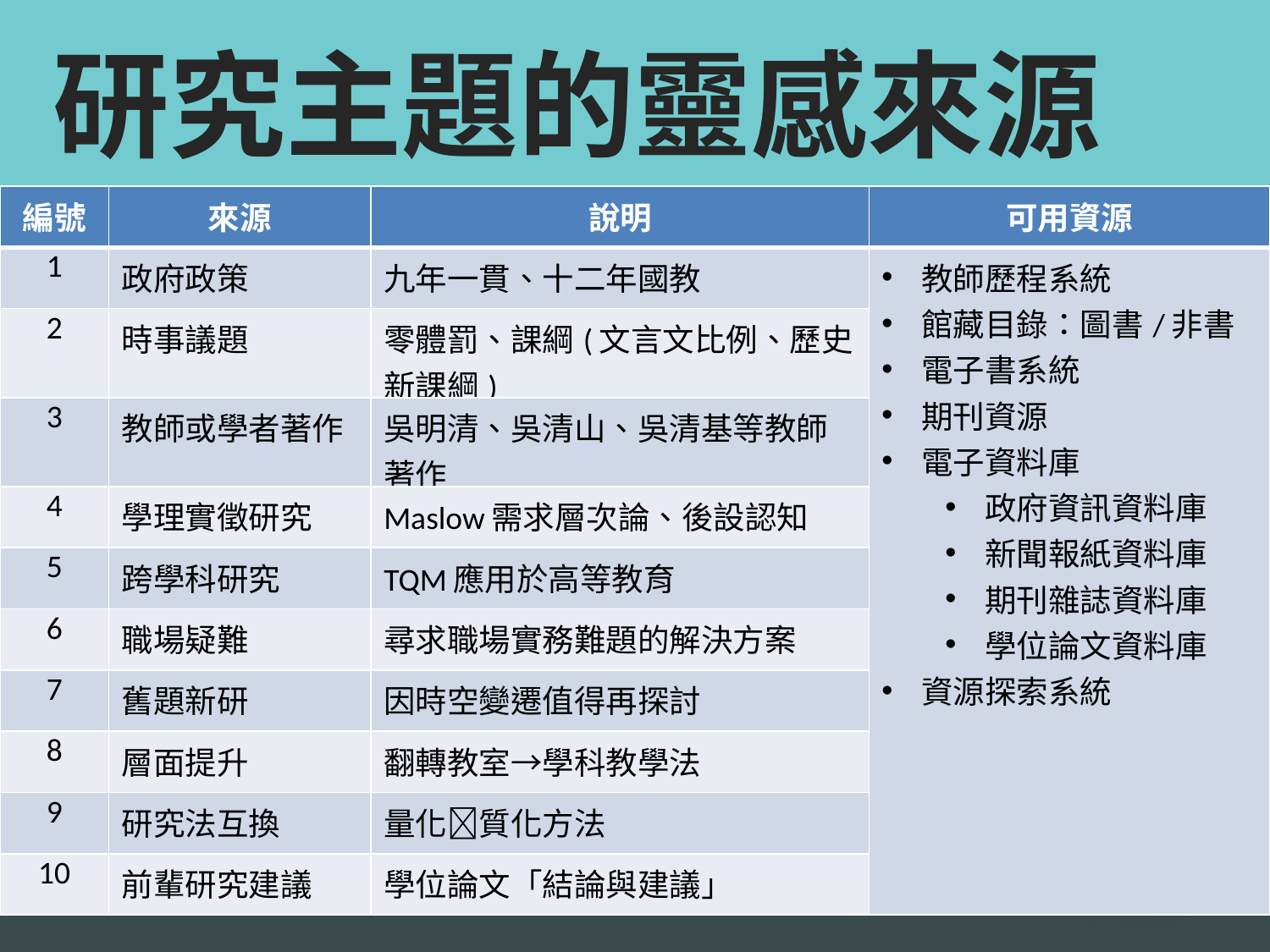

研究主題的靈感來源
| 編號 | 來源 | 說明 | 可用資源 |
| --- | --- | --- | --- |
| 1 | 政府政策 | 九年一貫、十二年國教 | 教師歷程系統 館藏目錄：圖書/非書 電子書系統 期刊資源 電子資料庫 政府資訊資料庫 新聞報紙資料庫 期刊雜誌資料庫 學位論文資料庫 資源探索系統 |
| 2 | 時事議題 | 零體罰、課綱(文言文比例、歷史新課綱) |  |
| 3 | 教師或學者著作 | 吳明清、吳清山、吳清基等教師著作 |  |
| 4 | 學理實徵研究 | Maslow需求層次論、後設認知 |  |
| 5 | 跨學科研究 | TQM應用於高等教育 |  |
| 6 | 職場疑難 | 尋求職場實務難題的解決方案 |  |
| 7 | 舊題新研 | 因時空變遷值得再探討 |  |
| 8 | 層面提升 | 翻轉教室→學科教學法 |  |
| 9 | 研究法互換 | 量化↔質化方法 |  |
| 10 | 前輩研究建議 | 學位論文「結論與建議」 |  |